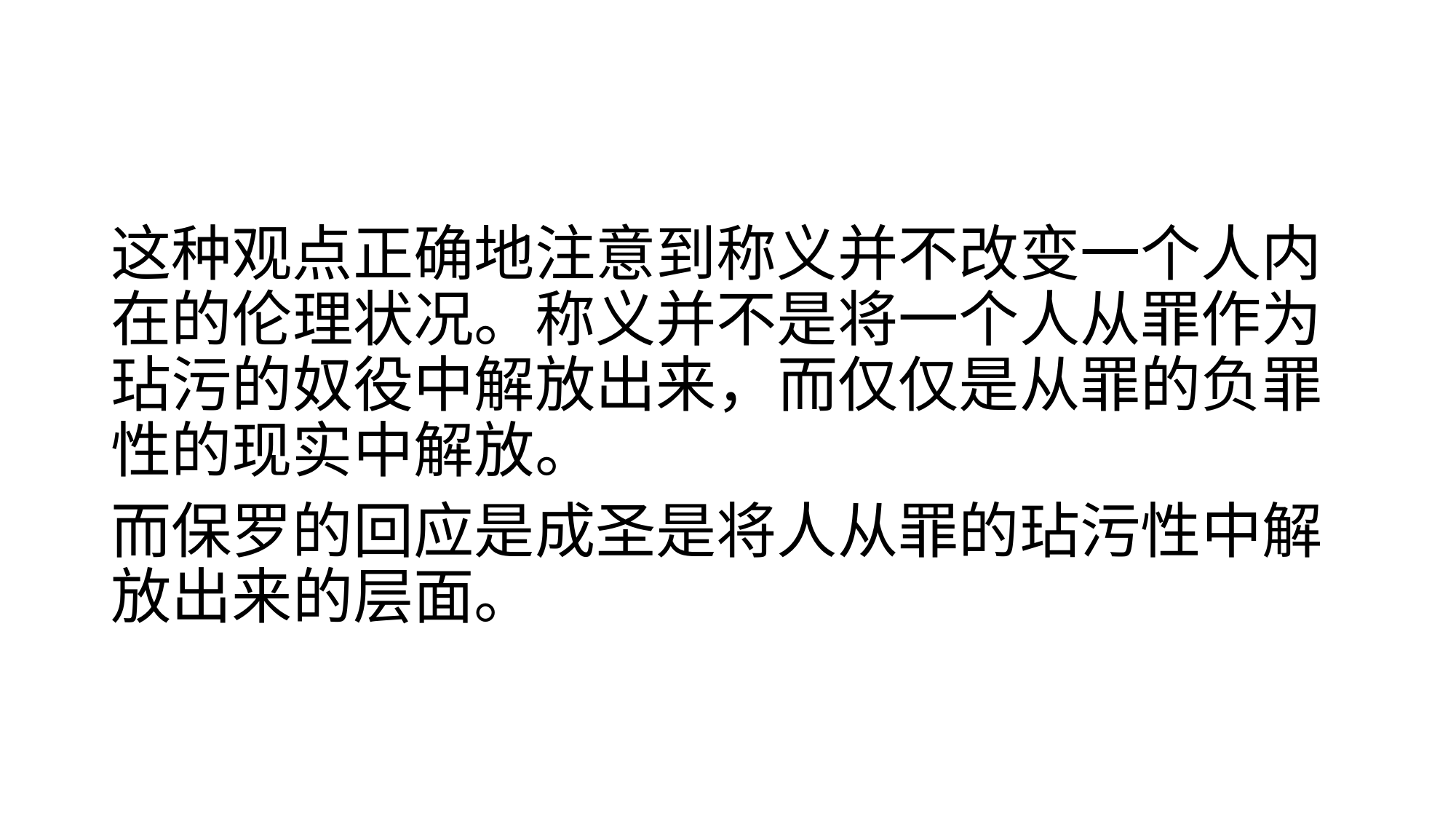

#
这种观点正确地注意到称义并不改变一个人内在的伦理状况。称义并不是将一个人从罪作为玷污的奴役中解放出来，而仅仅是从罪的负罪性的现实中解放。
而保罗的回应是成圣是将人从罪的玷污性中解放出来的层面。